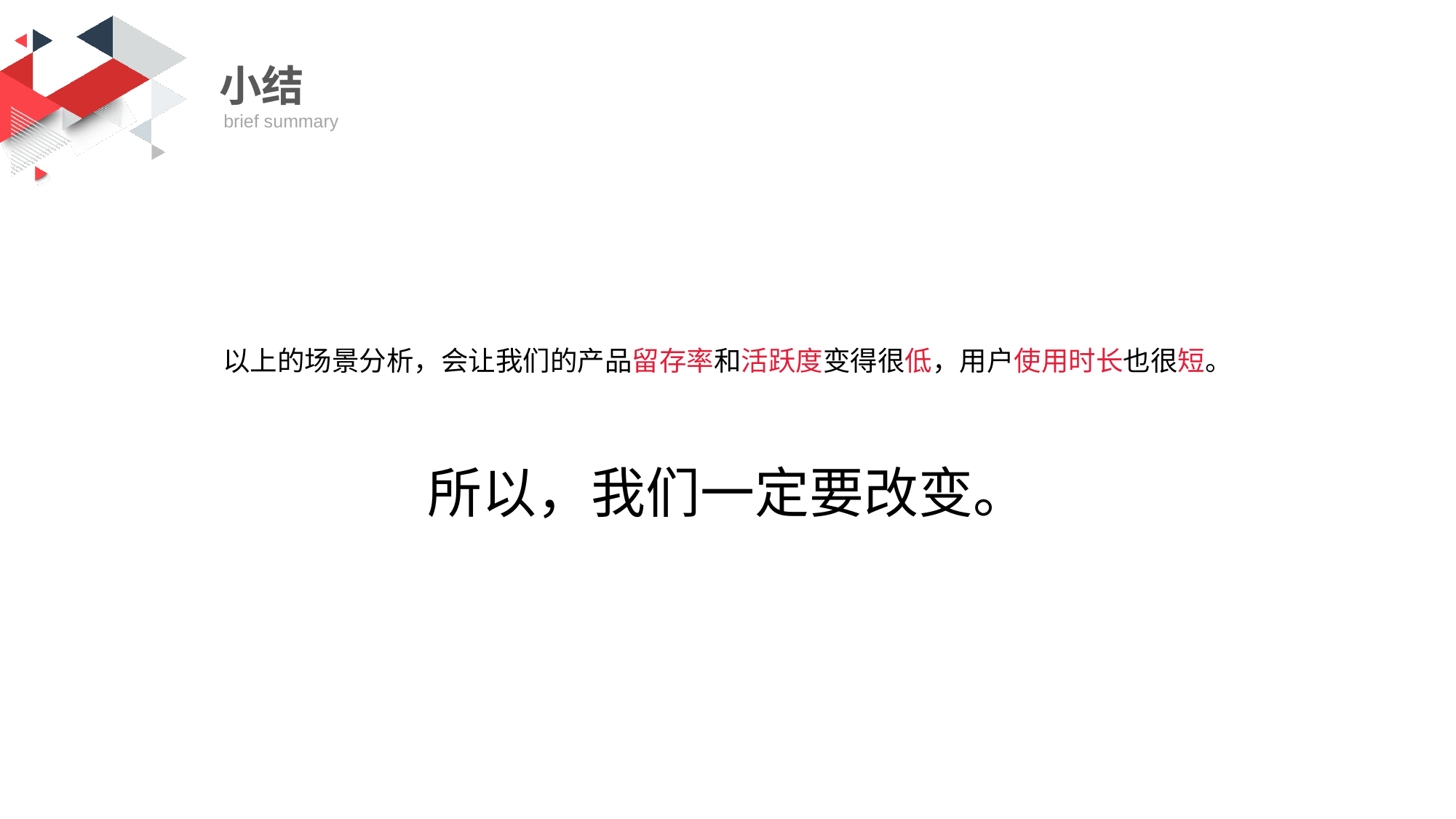

小结
 brief summary
以上的场景分析，会让我们的产品留存率和活跃度变得很低，用户使用时长也很短。

所以，我们一定要改变。